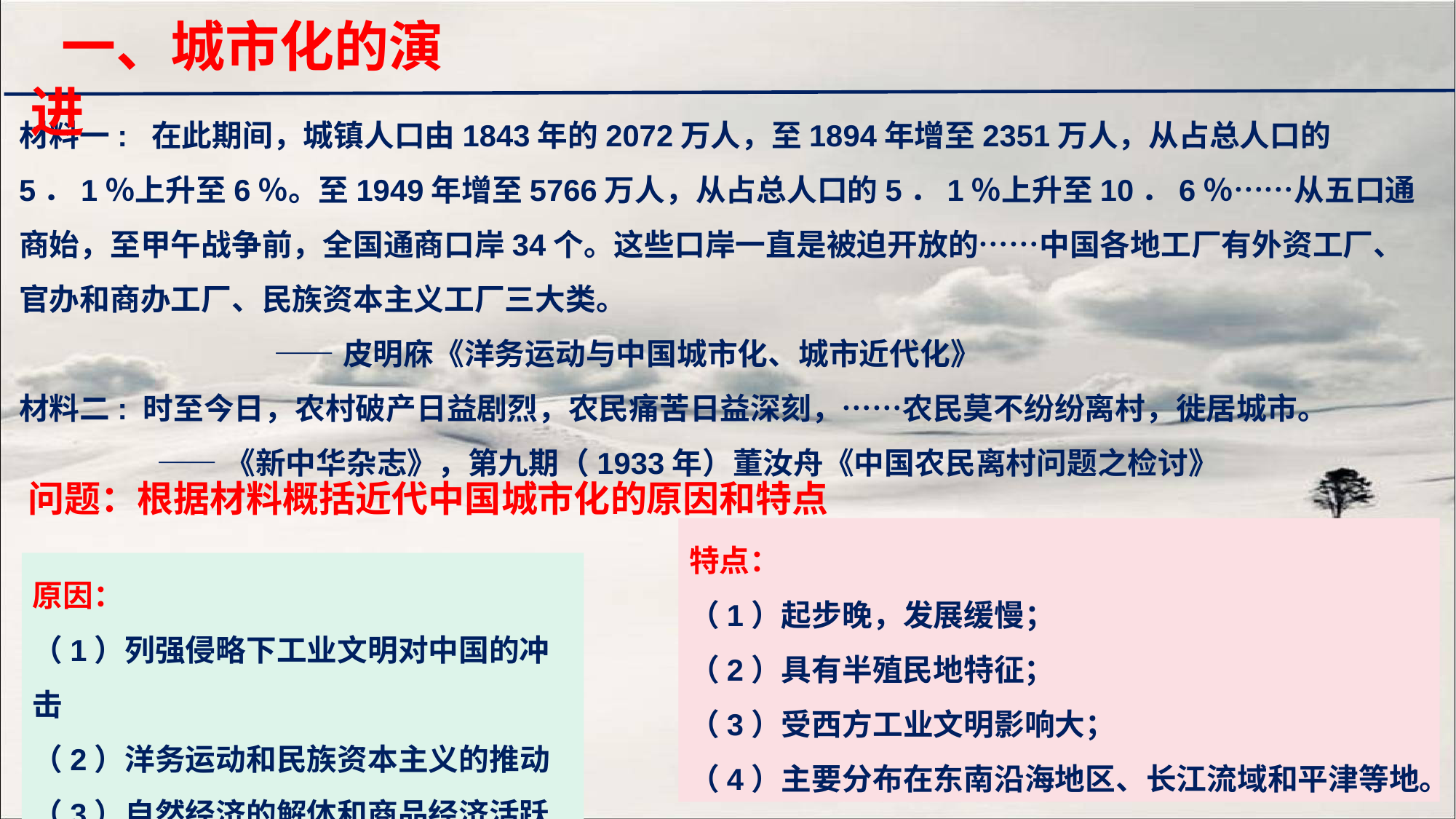

一、城市化的演进
材料一:  在此期间，城镇人口由1843年的2072万人，至1894年增至2351万人，从占总人口的5．1％上升至6％。至1949年增至5766万人，从占总人口的5．1％上升至10．6％……从五口通商始，至甲午战争前，全国通商口岸34个。这些口岸一直是被迫开放的……中国各地工厂有外资工厂、官办和商办工厂、民族资本主义工厂三大类。
                                     ——皮明庥《洋务运动与中国城市化、城市近代化》
材料二: 时至今日，农村破产日益剧烈，农民痛苦日益深刻，……农民莫不纷纷离村，徙居城市。
                    ——《新中华杂志》，第九期（1933年）董汝舟《中国农民离村问题之检讨》
 问题：根据材料概括近代中国城市化的原因和特点
特点：
（1）起步晚，发展缓慢；
（2）具有半殖民地特征；
（3）受西方工业文明影响大；
（4）主要分布在东南沿海地区、长江流域和平津等地。
原因：
（1）列强侵略下工业文明对中国的冲击
（2）洋务运动和民族资本主义的推动
（3）自然经济的解体和商品经济活跃